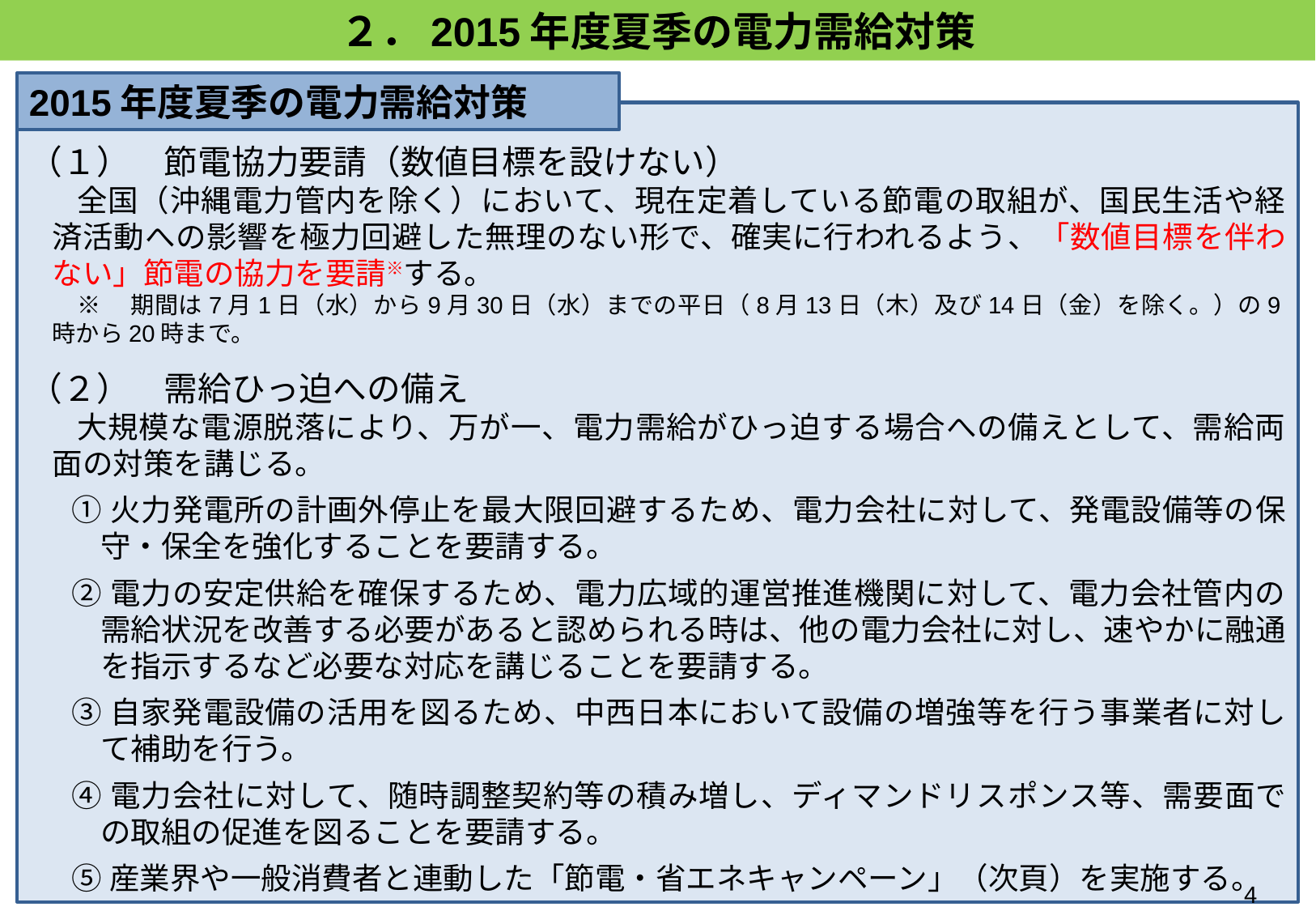

２．2015年度夏季の電力需給対策
2015年度夏季の電力需給対策

（１）　節電協力要請（数値目標を設けない）
全国（沖縄電力管内を除く）において、現在定着している節電の取組が、国民生活や経済活動への影響を極力回避した無理のない形で、確実に行われるよう、「数値目標を伴わない」節電の協力を要請※する。
※　期間は7月1日（水）から9月30日（水）までの平日（8月13日（木）及び14日（金）を除く。）の9時から20時まで。
（２）　需給ひっ迫への備え
大規模な電源脱落により、万が一、電力需給がひっ迫する場合への備えとして、需給両面の対策を講じる。
①火力発電所の計画外停止を最大限回避するため、電力会社に対して、発電設備等の保守・保全を強化することを要請する。
②電力の安定供給を確保するため、電力広域的運営推進機関に対して、電力会社管内の需給状況を改善する必要があると認められる時は、他の電力会社に対し、速やかに融通を指示するなど必要な対応を講じることを要請する。
③自家発電設備の活用を図るため、中西日本において設備の増強等を行う事業者に対して補助を行う。
④電力会社に対して、随時調整契約等の積み増し、ディマンドリスポンス等、需要面での取組の促進を図ることを要請する。
⑤産業界や一般消費者と連動した「節電・省エネキャンペーン」（次頁）を実施する。
4